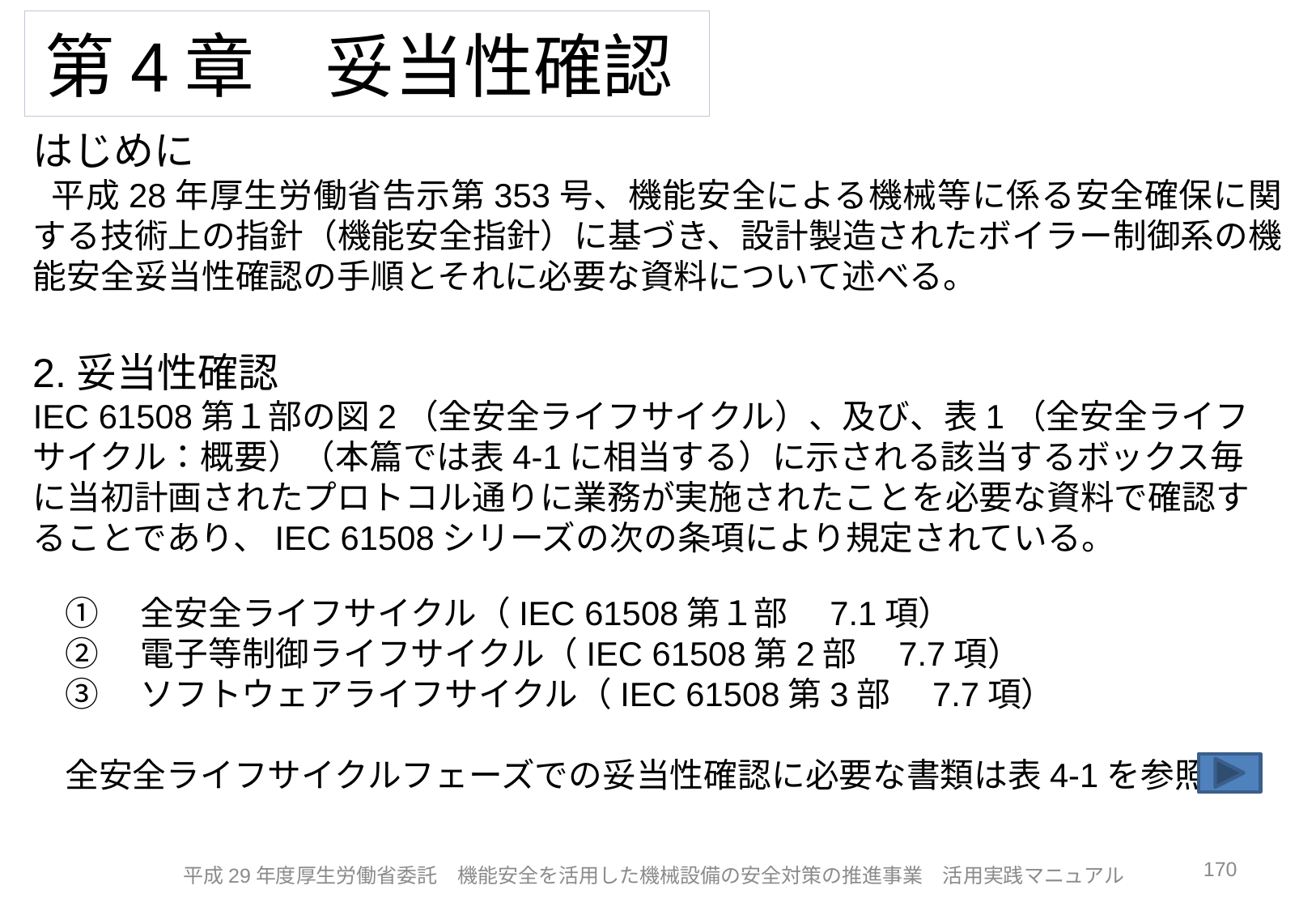

# 第4章　妥当性確認
はじめに
平成28年厚生労働省告示第353号、機能安全による機械等に係る安全確保に関する技術上の指針（機能安全指針）に基づき、設計製造されたボイラー制御系の機能安全妥当性確認の手順とそれに必要な資料について述べる。
2.妥当性確認
IEC 61508第１部の図2（全安全ライフサイクル）、及び、表1（全安全ライフサイクル：概要）（本篇では表4-1に相当する）に示される該当するボックス毎に当初計画されたプロトコル通りに業務が実施されたことを必要な資料で確認することであり、IEC 61508シリーズの次の条項により規定されている。
①　全安全ライフサイクル（IEC 61508第１部　7.1項）
②　電子等制御ライフサイクル（IEC 61508第2部　7.7項）
③　ソフトウェアライフサイクル（IEC 61508第3部　7.7項）

全安全ライフサイクルフェーズでの妥当性確認に必要な書類は表4-1を参照

170
平成29年度厚生労働省委託　機能安全を活用した機械設備の安全対策の推進事業　活用実践マニュアル